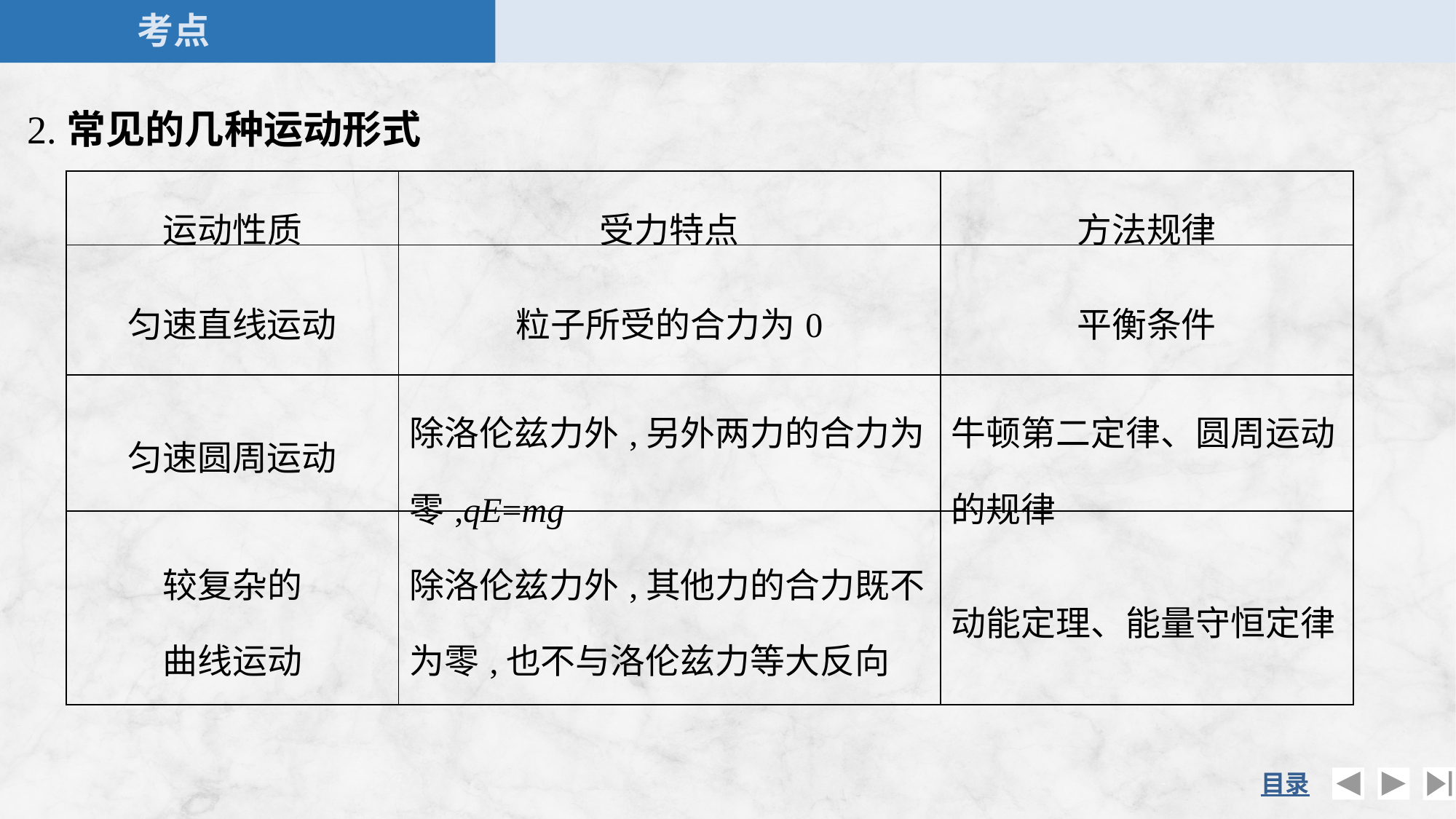

2.常见的几种运动形式
| 运动性质 | 受力特点 | 方法规律 |
| --- | --- | --- |
| 匀速直线运动 | 粒子所受的合力为0 | 平衡条件 |
| 匀速圆周运动 | 除洛伦兹力外,另外两力的合力为零,qE=mg | 牛顿第二定律、圆周运动的规律 |
| 较复杂的 曲线运动 | 除洛伦兹力外,其他力的合力既不为零,也不与洛伦兹力等大反向 | 动能定理、能量守恒定律 |